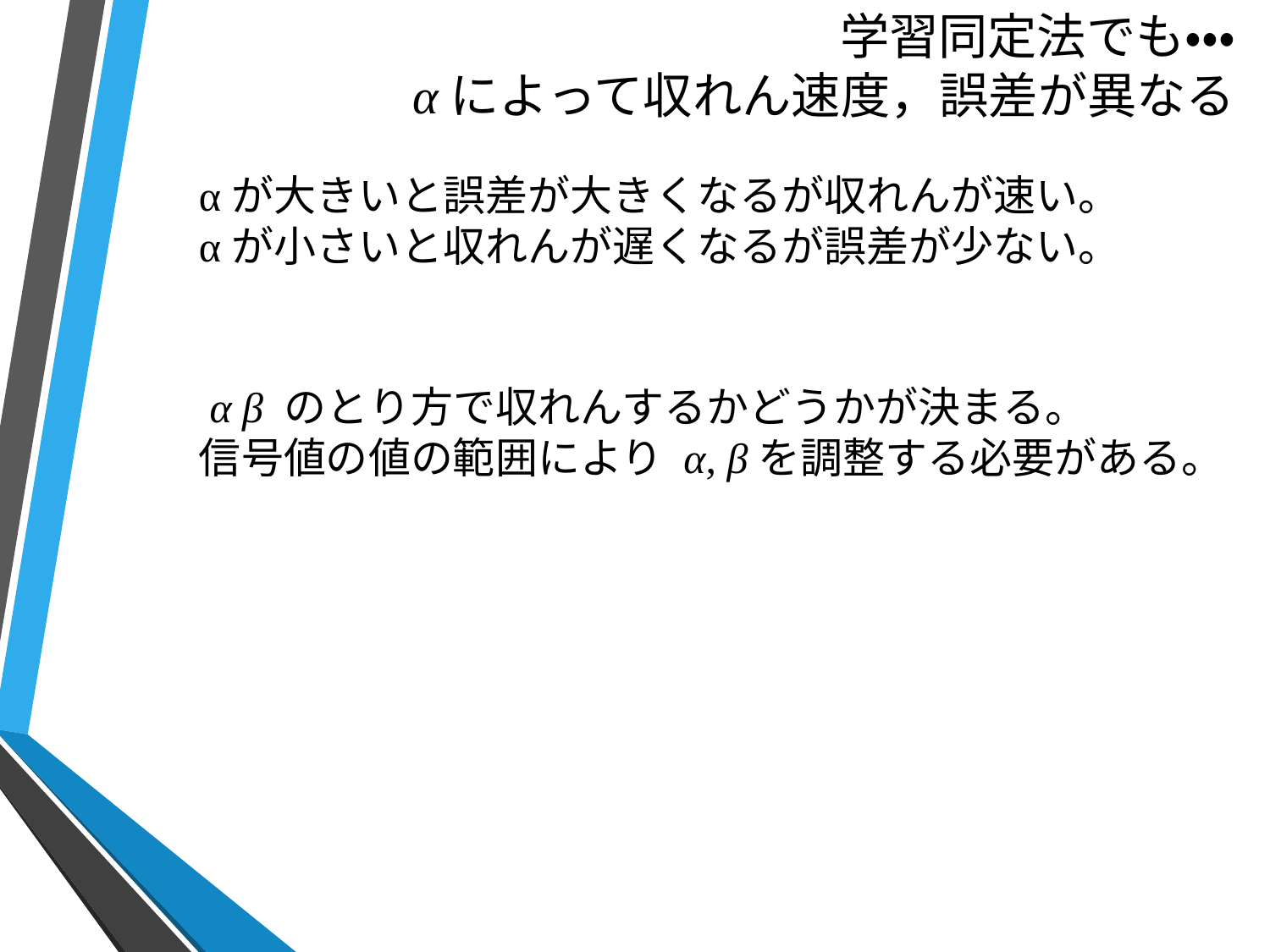

# 学習同定法でも・・・ αによって収れん速度，誤差が異なる
αが大きいと誤差が大きくなるが収れんが速い。
αが小さいと収れんが遅くなるが誤差が少ない。
 α β のとり方で収れんするかどうかが決まる。
信号値の値の範囲により α, βを調整する必要がある。